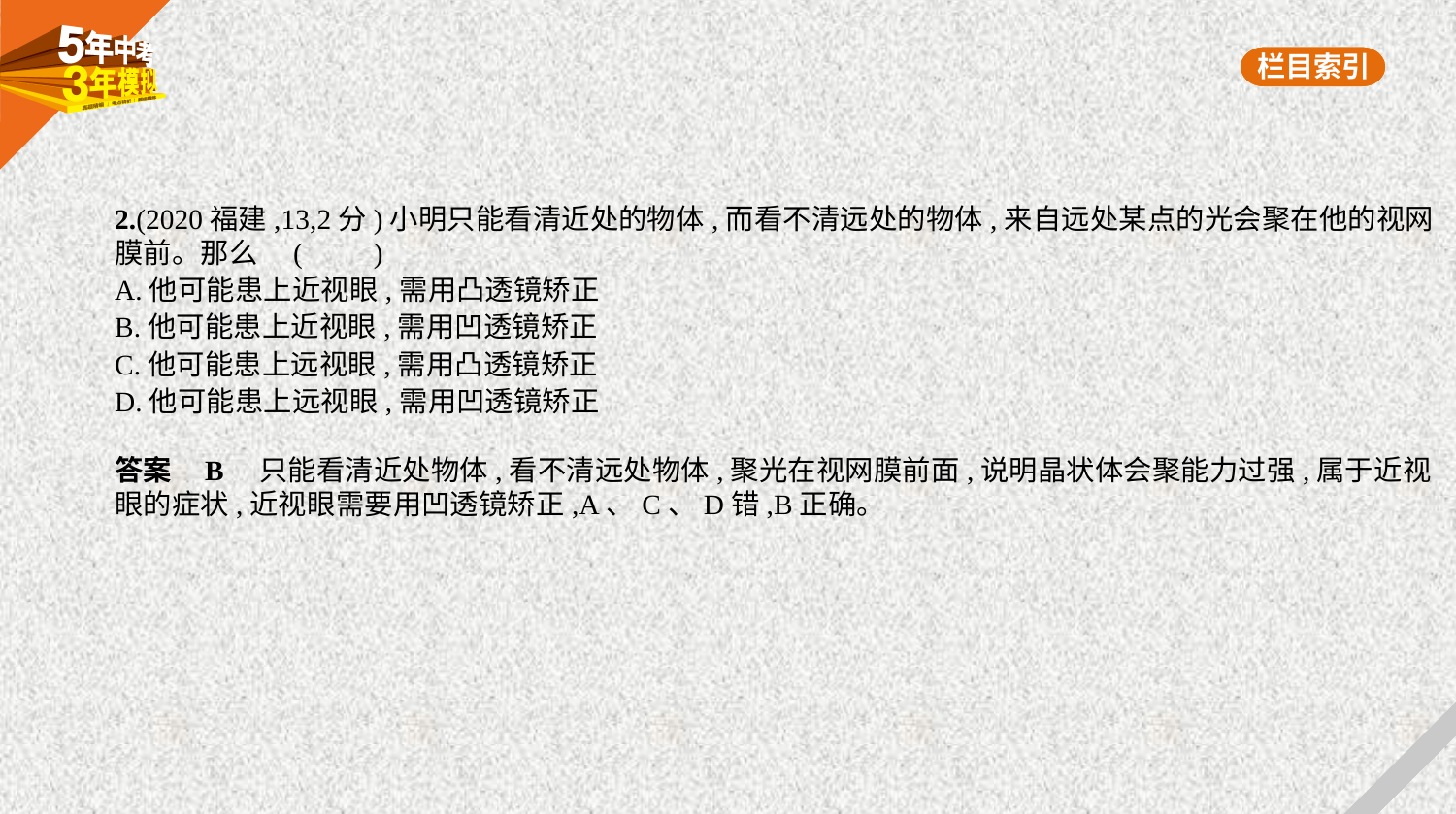

2.(2020福建,13,2分)小明只能看清近处的物体,而看不清远处的物体,来自远处某点的光会聚在他的视网
膜前。那么 (　　)
A.他可能患上近视眼,需用凸透镜矫正
B.他可能患上近视眼,需用凹透镜矫正
C.他可能患上远视眼,需用凸透镜矫正
D.他可能患上远视眼,需用凹透镜矫正
答案    B　只能看清近处物体,看不清远处物体,聚光在视网膜前面,说明晶状体会聚能力过强,属于近视
眼的症状,近视眼需要用凹透镜矫正,A、C、D错,B正确。